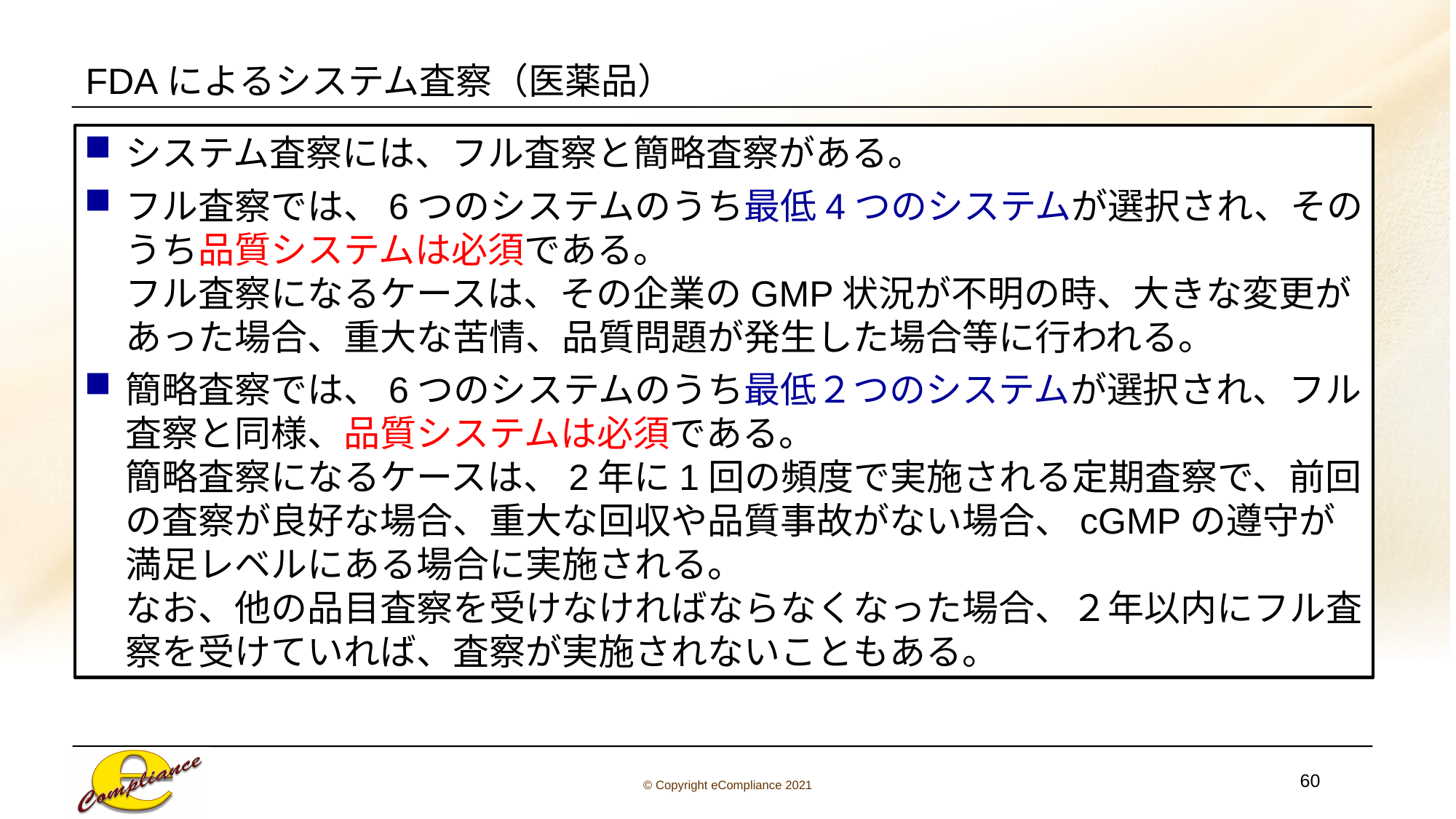

FDAによるシステム査察（医薬品）
システム査察には、フル査察と簡略査察がある。
フル査察では、6つのシステムのうち最低4つのシステムが選択され、そのうち品質システムは必須である。
フル査察になるケースは、その企業のGMP状況が不明の時、大きな変更があった場合、重大な苦情、品質問題が発生した場合等に行われる。
簡略査察では、6つのシステムのうち最低２つのシステムが選択され、フル査察と同様、品質システムは必須である。
簡略査察になるケースは、2年に1回の頻度で実施される定期査察で、前回の査察が良好な場合、重大な回収や品質事故がない場合、cGMPの遵守が満足レベルにある場合に実施される。
なお、他の品目査察を受けなければならなくなった場合、２年以内にフル査察を受けていれば、査察が実施されないこともある。